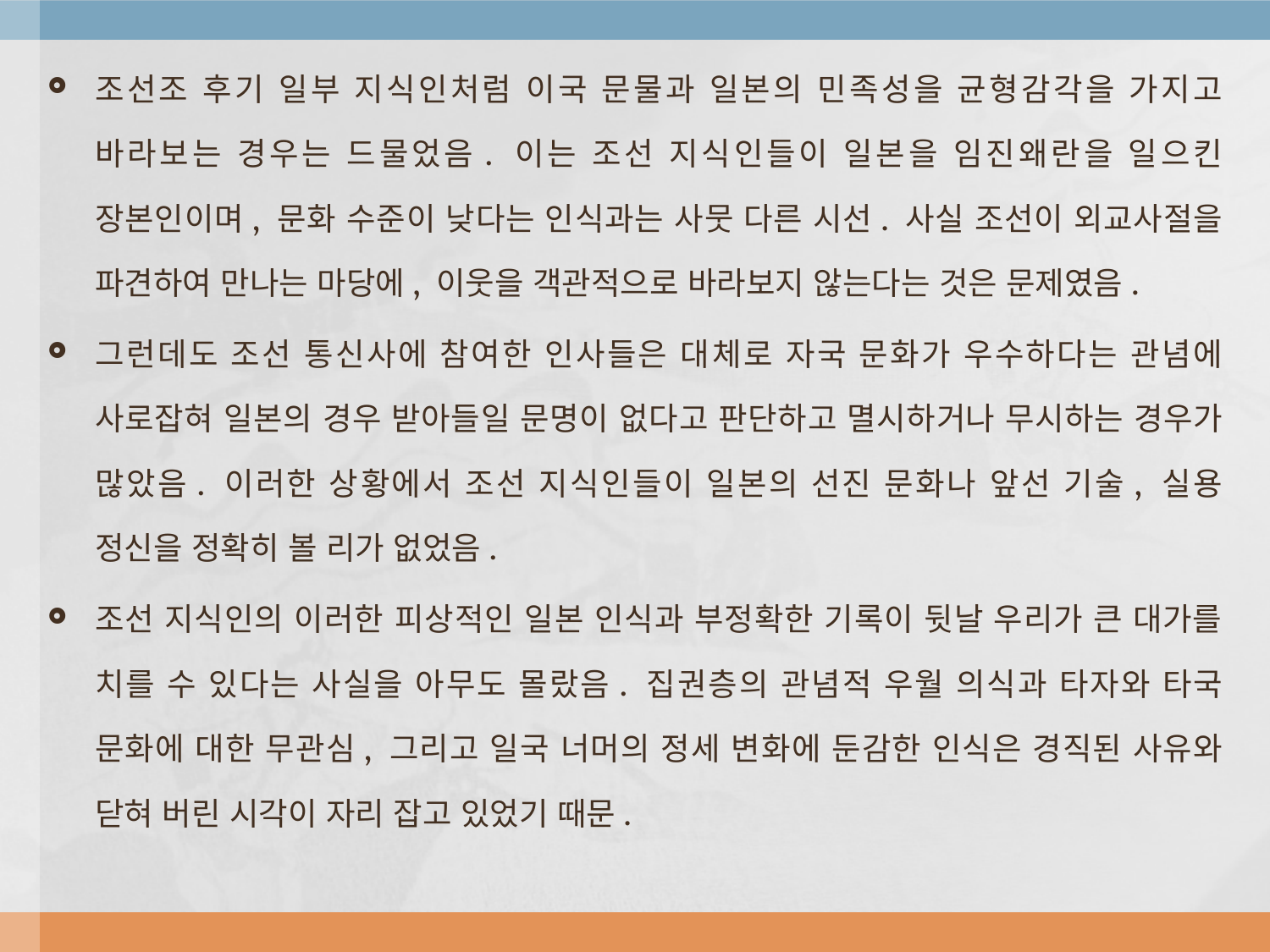

조선조 후기 일부 지식인처럼 이국 문물과 일본의 민족성을 균형감각을 가지고 바라보는 경우는 드물었음. 이는 조선 지식인들이 일본을 임진왜란을 일으킨 장본인이며, 문화 수준이 낮다는 인식과는 사뭇 다른 시선. 사실 조선이 외교사절을 파견하여 만나는 마당에, 이웃을 객관적으로 바라보지 않는다는 것은 문제였음.
그런데도 조선 통신사에 참여한 인사들은 대체로 자국 문화가 우수하다는 관념에 사로잡혀 일본의 경우 받아들일 문명이 없다고 판단하고 멸시하거나 무시하는 경우가 많았음. 이러한 상황에서 조선 지식인들이 일본의 선진 문화나 앞선 기술, 실용 정신을 정확히 볼 리가 없었음.
조선 지식인의 이러한 피상적인 일본 인식과 부정확한 기록이 뒷날 우리가 큰 대가를 치를 수 있다는 사실을 아무도 몰랐음. 집권층의 관념적 우월 의식과 타자와 타국 문화에 대한 무관심, 그리고 일국 너머의 정세 변화에 둔감한 인식은 경직된 사유와 닫혀 버린 시각이 자리 잡고 있었기 때문.